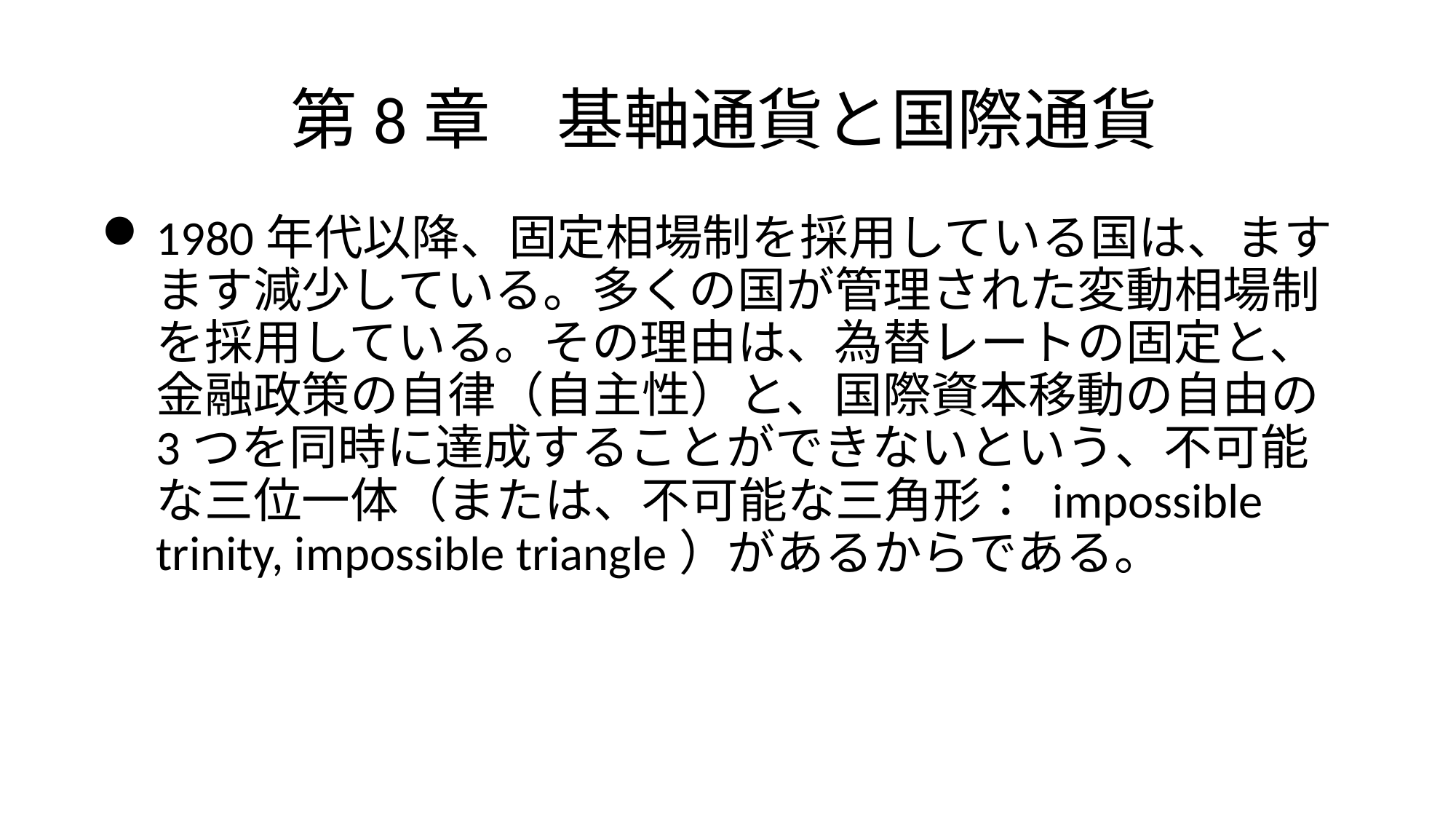

# 第8章　基軸通貨と国際通貨
1980年代以降、固定相場制を採用している国は、ますます減少している。多くの国が管理された変動相場制を採用している。その理由は、為替レートの固定と、金融政策の自律（自主性）と、国際資本移動の自由の3つを同時に達成することができないという、不可能な三位一体（または、不可能な三角形： impossible trinity, impossible triangle）があるからである。